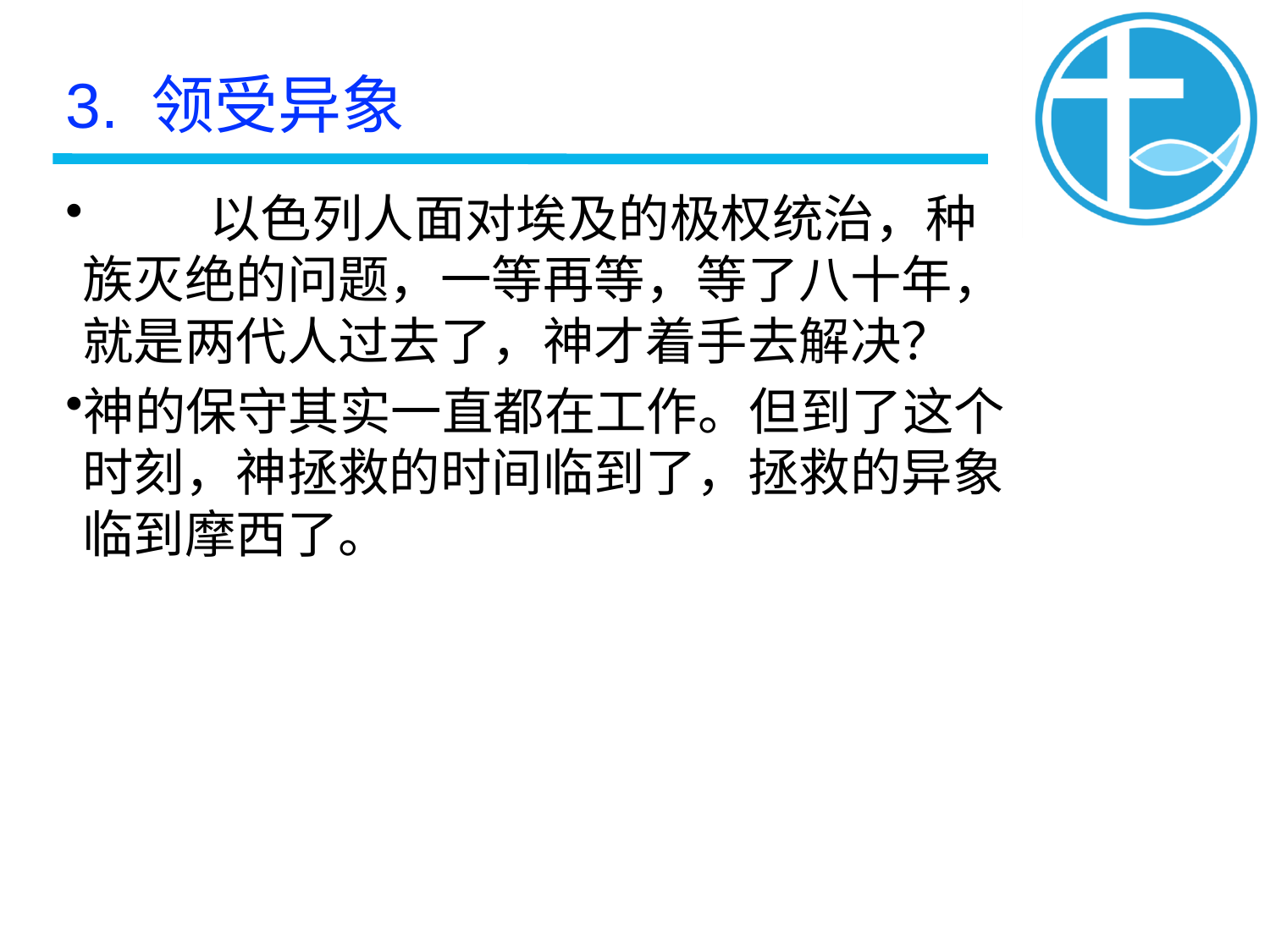

3. 领受异象
	以色列人面对埃及的极权统治，种族灭绝的问题，一等再等，等了八十年，就是两代人过去了，神才着手去解决？
神的保守其实一直都在工作。但到了这个时刻，神拯救的时间临到了，拯救的异象临到摩西了。